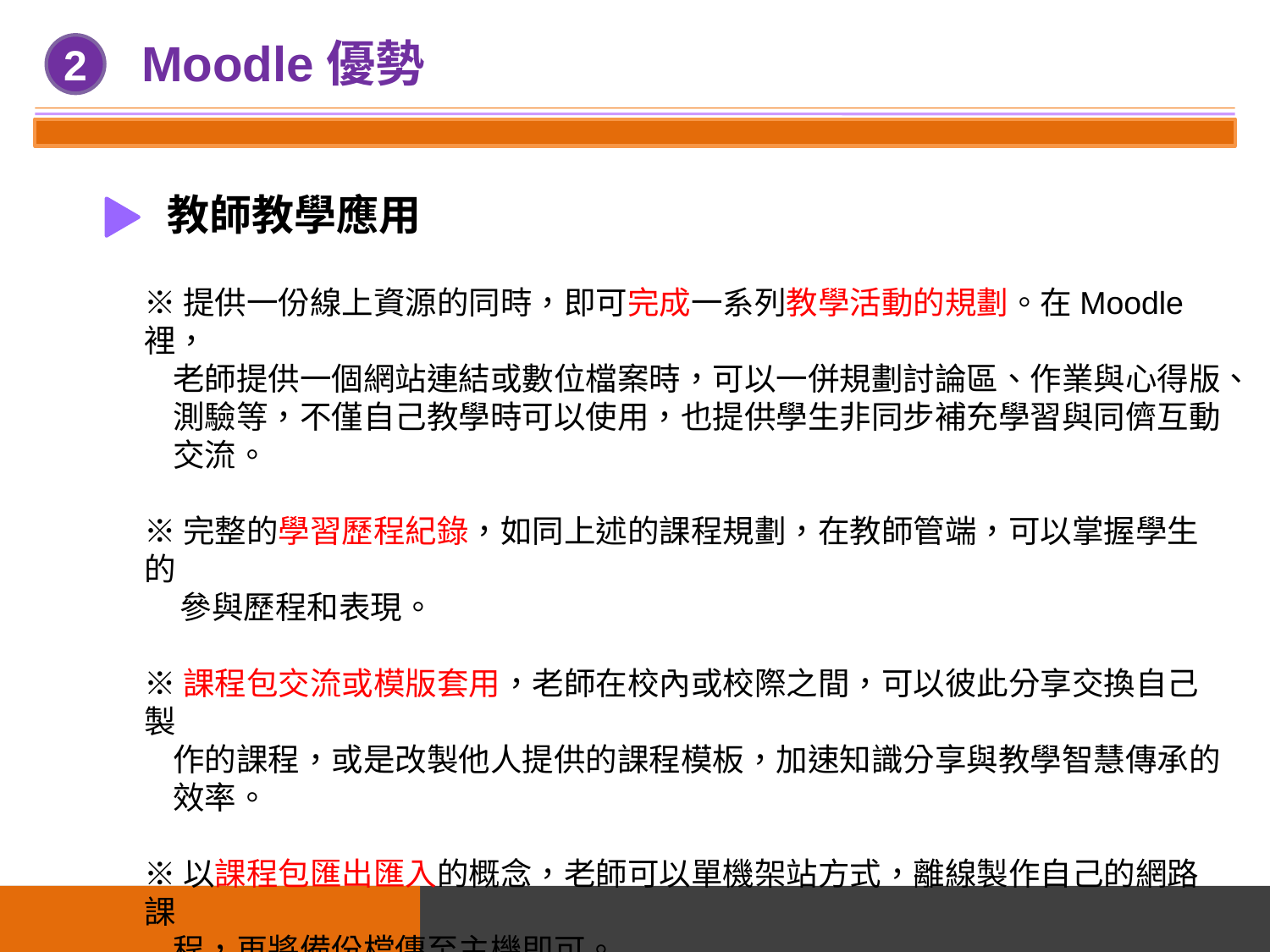

Moodle優勢
2

教師教學應用

※提供一份線上資源的同時，即可完成一系列教學活動的規劃。在Moodle裡，
   老師提供一個網站連結或數位檔案時，可以一併規劃討論區、作業與心得版、
   測驗等，不僅自己教學時可以使用，也提供學生非同步補充學習與同儕互動
   交流。

※完整的學習歷程紀錄，如同上述的課程規劃，在教師管端，可以掌握學生的
    參與歷程和表現。

※課程包交流或模版套用，老師在校內或校際之間，可以彼此分享交換自己製
   作的課程，或是改製他人提供的課程模板，加速知識分享與教學智慧傳承的
   效率。

※以課程包匯出匯入的概念，老師可以單機架站方式，離線製作自己的網路課
   程，再將備份檔傳至主機即可。

※在做好課程設定及導入前，系統應初步設置完善且穩定